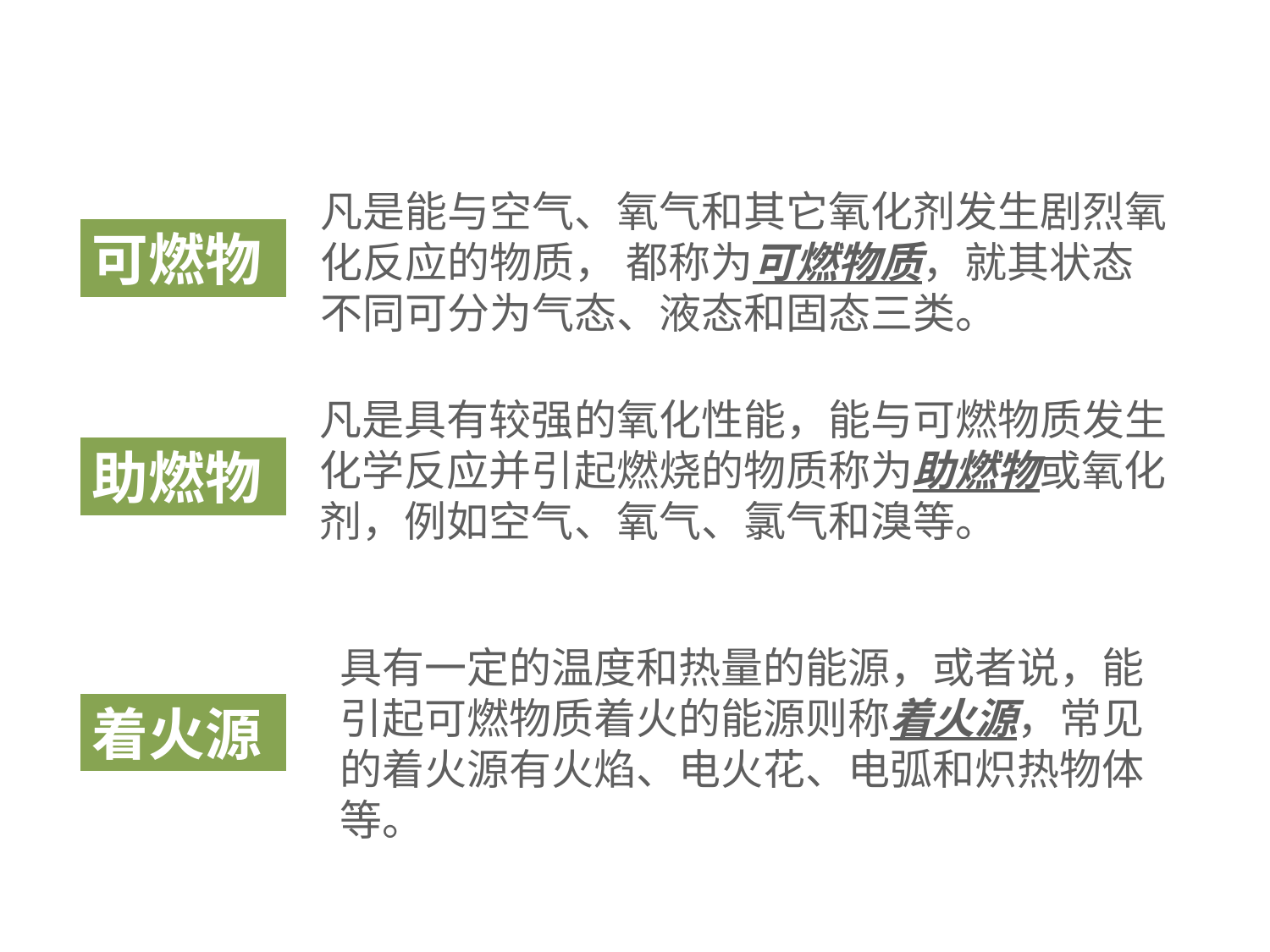

凡是能与空气、氧气和其它氧化剂发生剧烈氧化反应的物质， 都称为可燃物质，就其状态不同可分为气态、液态和固态三类。

可燃物
凡是具有较强的氧化性能，能与可燃物质发生化学反应并引起燃烧的物质称为助燃物或氧化剂，例如空气、氧气、氯气和溴等。
助燃物
具有一定的温度和热量的能源，或者说，能引起可燃物质着火的能源则称着火源，常见的着火源有火焰、电火花、电弧和炽热物体等。
着火源